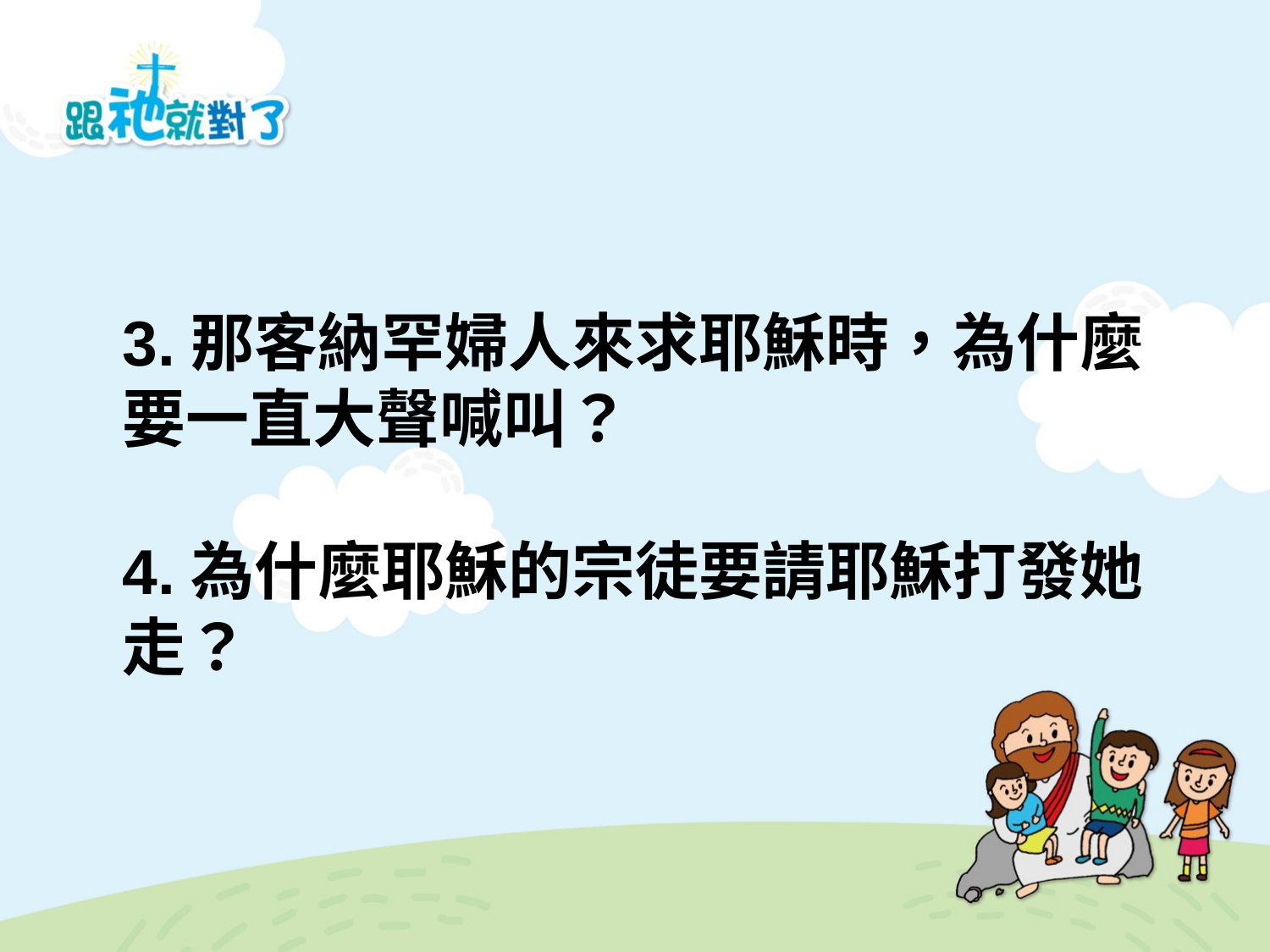

3.那客納罕婦人來求耶穌時，為什麼要一直大聲喊叫？

4.為什麼耶穌的宗徒要請耶穌打發她走？